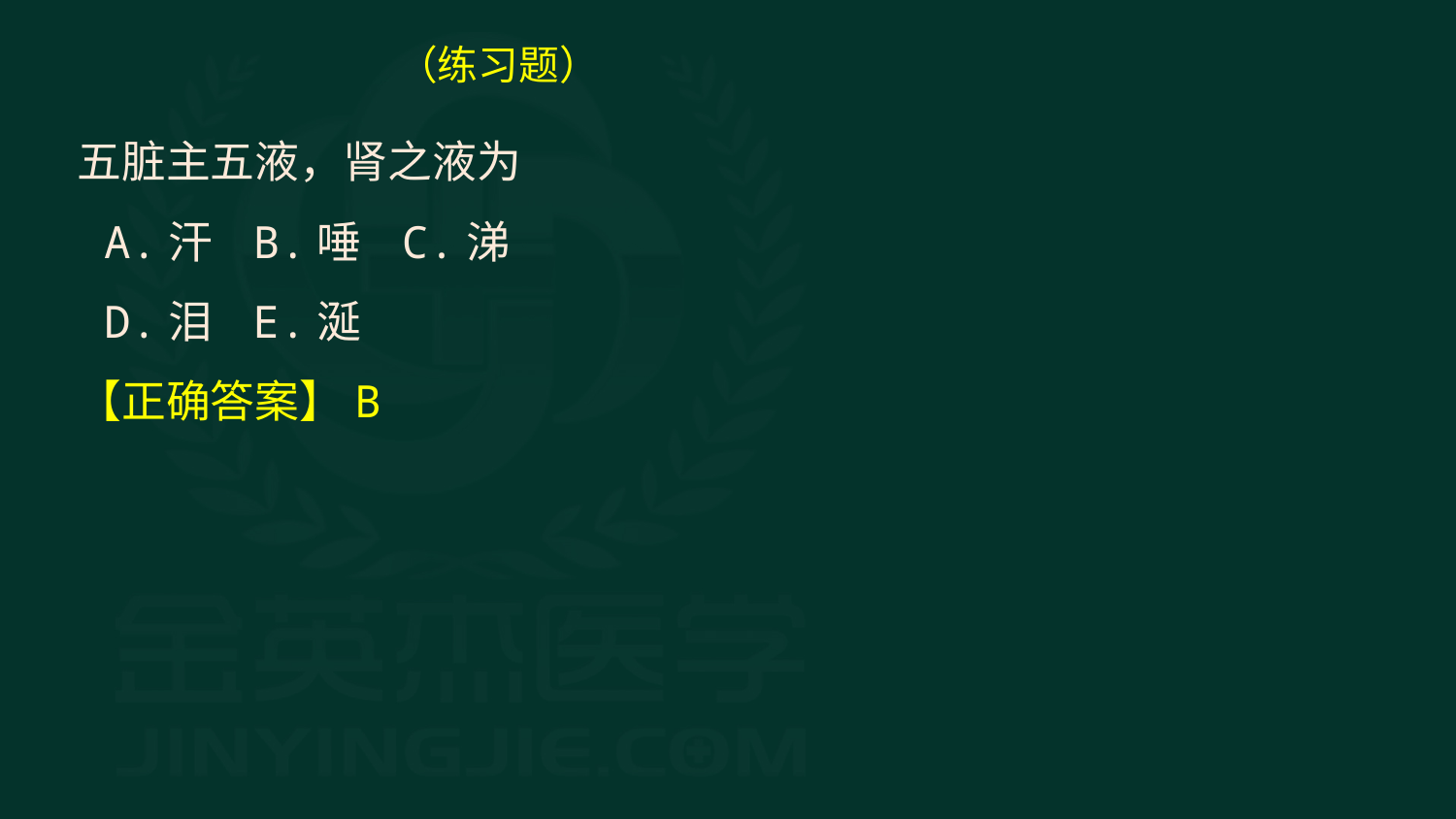

（练习题）
五脏主五液，肾之液为
 A.汗   B.唾   C.涕
 D.泪   E.涎
【正确答案】B